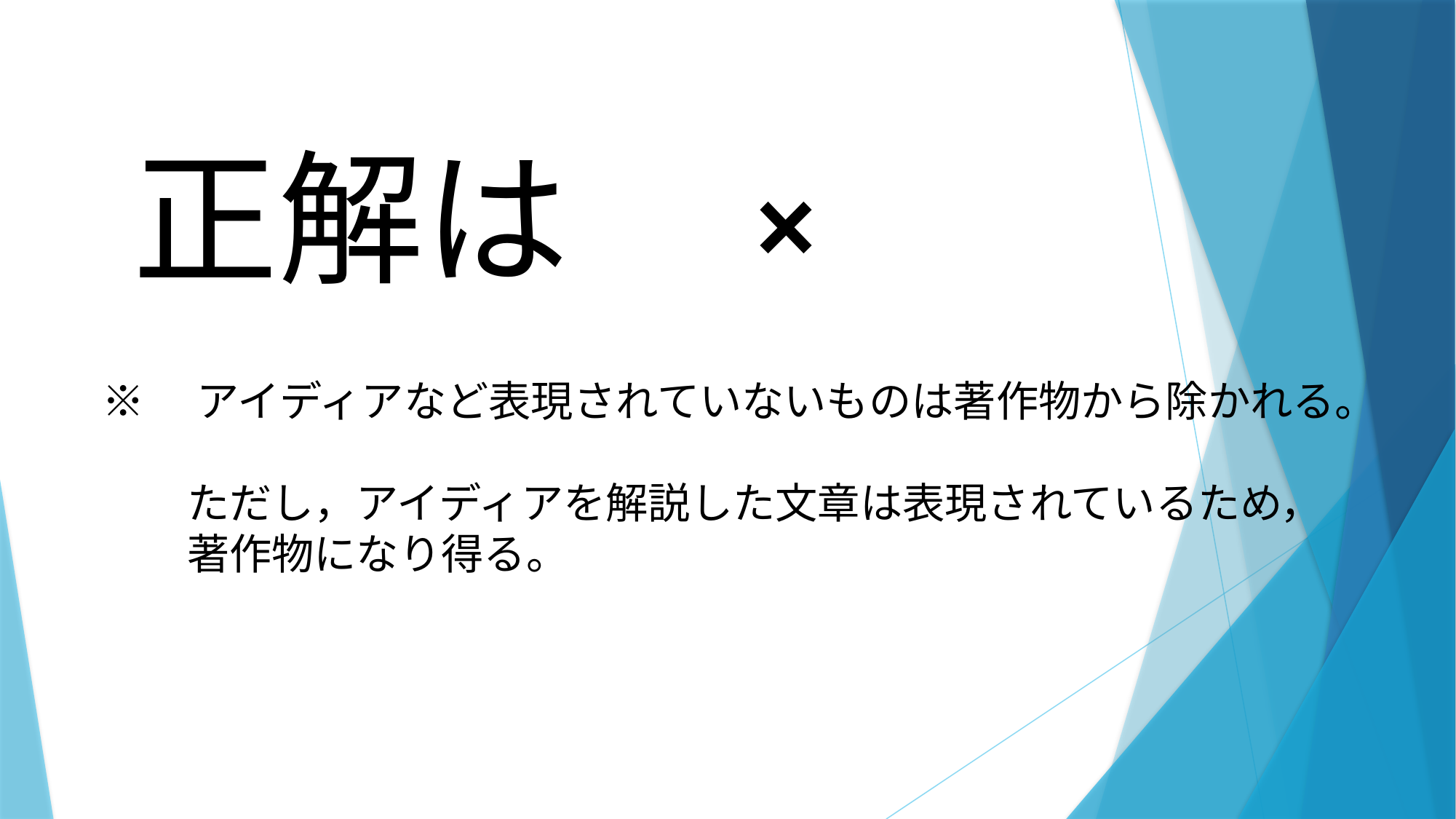

正解は　×

※　アイディアなど表現されていないものは著作物から除かれる。
　　ただし，アイディアを解説した文章は表現されているため，
　　著作物になり得る。